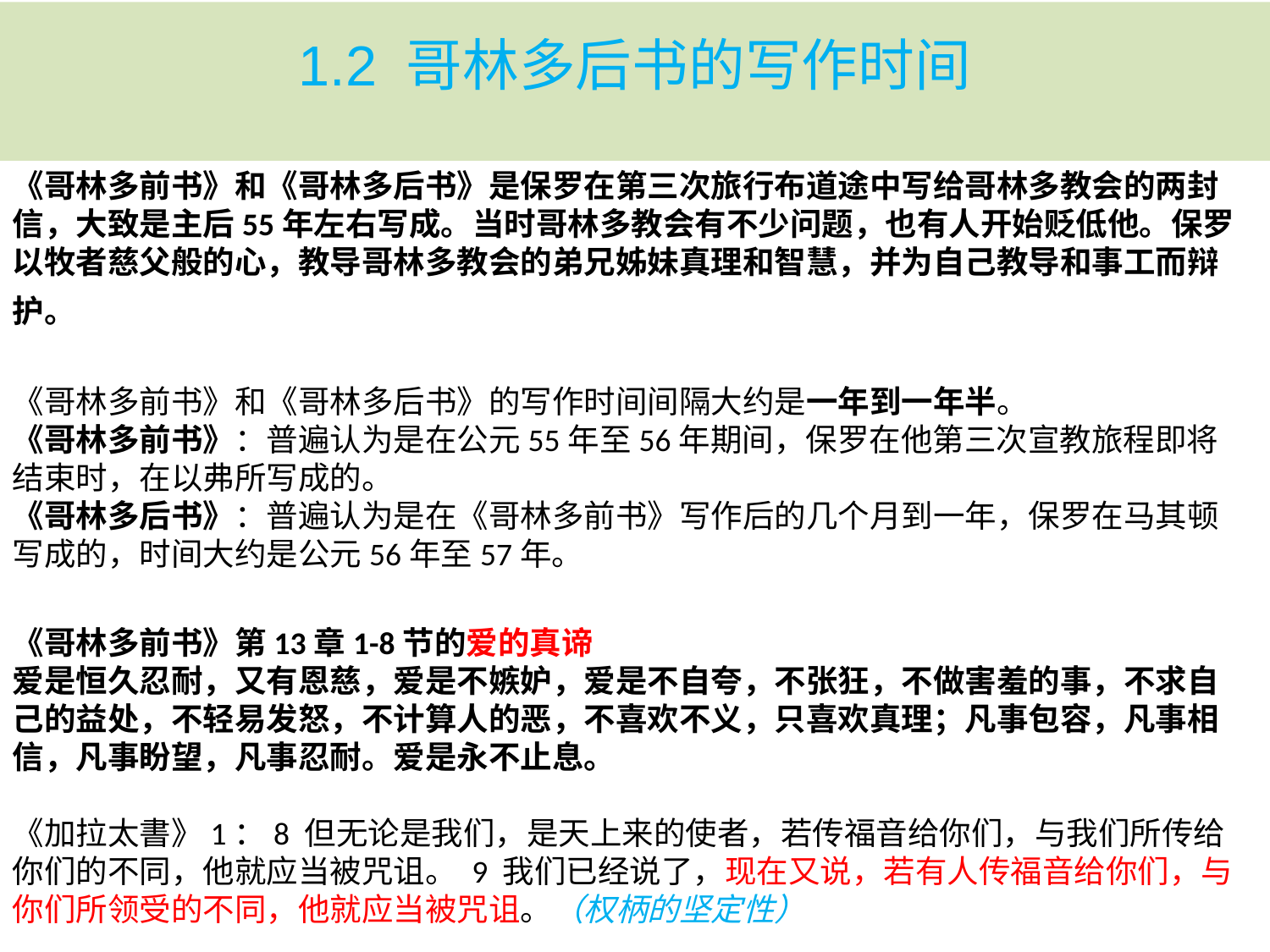

# 1.2 哥林多后书的写作时间
《哥林多前书》和《哥林多后书》是保罗在第三次旅行布道途中写给哥林多教会的两封信，大致是主后55年左右写成。当时哥林多教会有不少问题，也有人开始贬低他。保罗以牧者慈父般的心，教导哥林多教会的弟兄姊妹真理和智慧，并为自己教导和事工而辩护。

《哥林多前书》和《哥林多后书》的写作时间间隔大约是一年到一年半。
《哥林多前书》：普遍认为是在公元55年至56年期间，保罗在他第三次宣教旅程即将结束时，在以弗所写成的。
《哥林多后书》：普遍认为是在《哥林多前书》写作后的几个月到一年，保罗在马其顿写成的，时间大约是公元56年至57年。

《哥林多前书》第13章1-8节的爱的真谛
爱是恒久忍耐，又有恩慈，爱是不嫉妒，爱是不自夸，不张狂，不做害羞的事，不求自己的益处，不轻易发怒，不计算人的恶，不喜欢不义，只喜欢真理；凡事包容，凡事相信，凡事盼望，凡事忍耐。爱是永不止息。

《加拉太書》1：8 但无论是我们，是天上来的使者，若传福音给你们，与我们所传给你们的不同，他就应当被咒诅。 9 我们已经说了，现在又说，若有人传福音给你们，与你们所领受的不同，他就应当被咒诅。（权柄的坚定性）